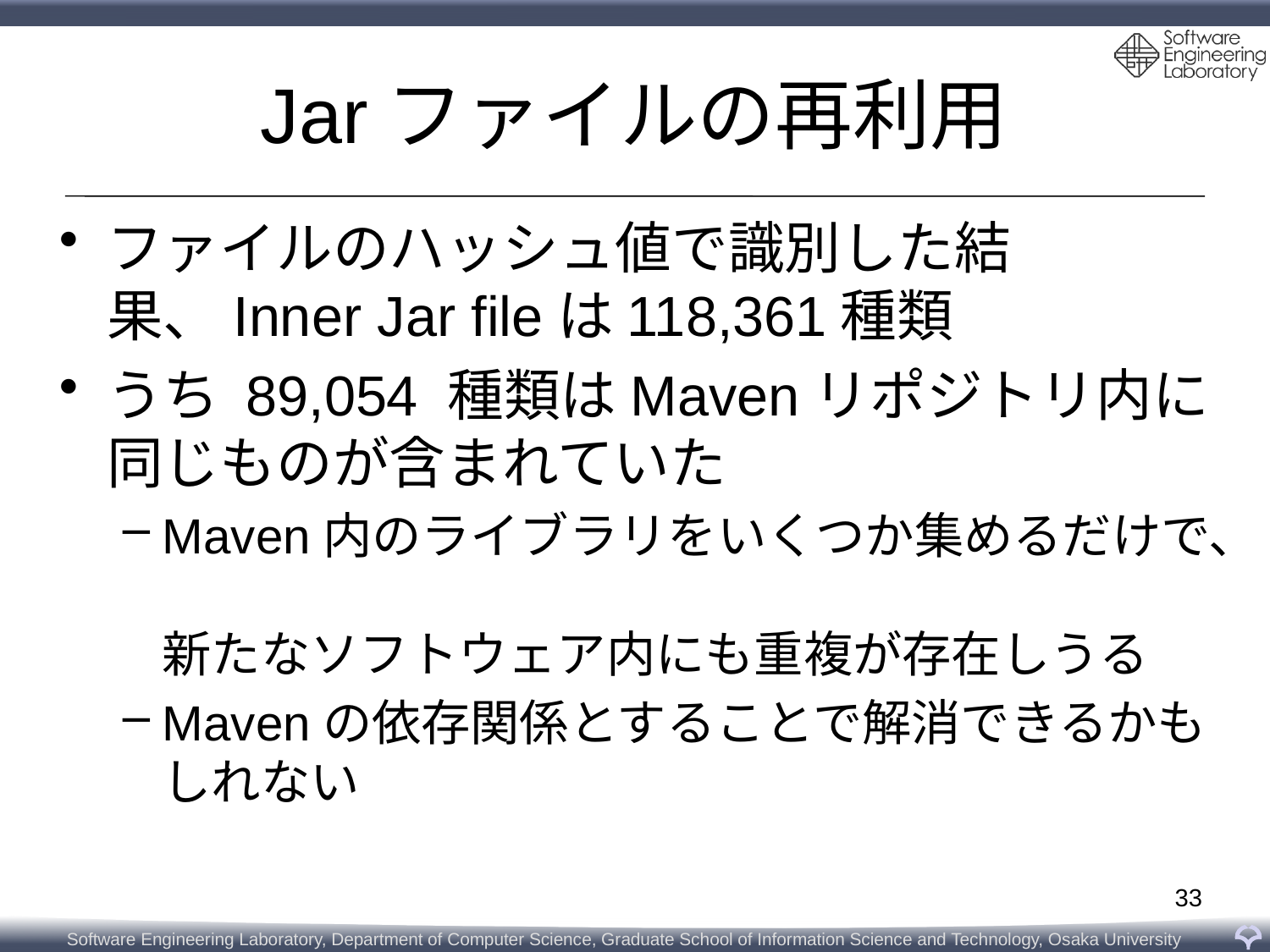

# Jarファイルの再利用
ファイルのハッシュ値で識別した結果、Inner Jar fileは118,361種類
うち 89,054 種類はMavenリポジトリ内に同じものが含まれていた
Maven内のライブラリをいくつか集めるだけで、
新たなソフトウェア内にも重複が存在しうる
Mavenの依存関係とすることで解消できるかも
しれない
33